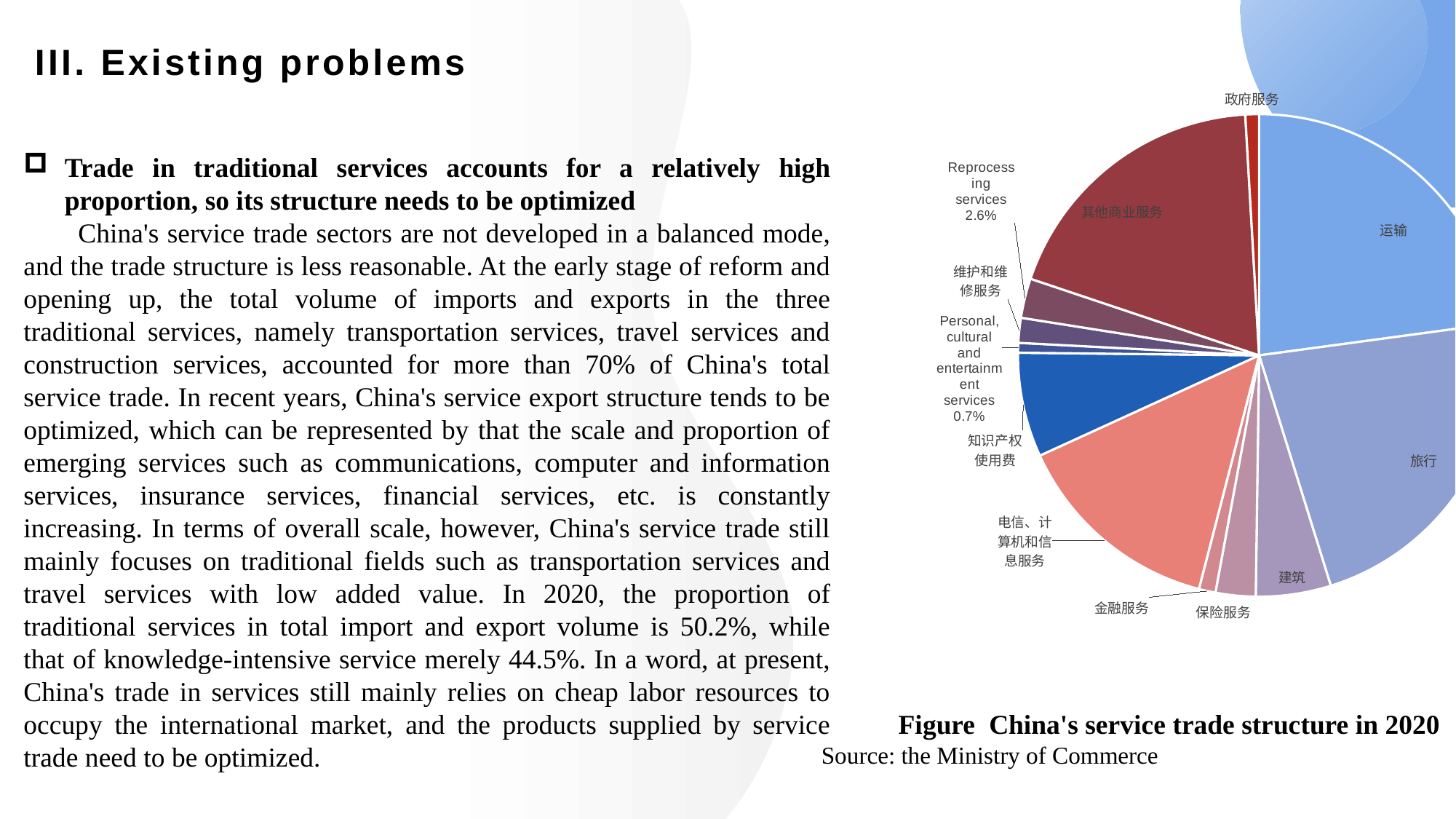

# III. Existing problems

### Chart

| Category |  |
|---|---|
| 运输 | 1512.81178391174 |
| 旅行 | 1477.74634063783 |
| 建筑 | 332.843259845295 |
| 保险服务 | 177.217446852635 |
| 金融服务 | 73.5932030629436 |
| 电信、计算机和信息服务 | 937.33737931707 |
| 知识产权使用费 | 463.1116530813 |
| 个人、文化和娱乐服务 | 43.2307053666353 |
| 维护和维修服务 | 110.2146805004 |
| 加工服务 | 175.32134312389 |
| 其他商业服务 | 1253.06895324126 |
| 政府服务 | 60.668176664 |
Trade in traditional services accounts for a relatively high proportion, so its structure needs to be optimized
China's service trade sectors are not developed in a balanced mode, and the trade structure is less reasonable. At the early stage of reform and opening up, the total volume of imports and exports in the three traditional services, namely transportation services, travel services and construction services, accounted for more than 70% of China's total service trade. In recent years, China's service export structure tends to be optimized, which can be represented by that the scale and proportion of emerging services such as communications, computer and information services, insurance services, financial services, etc. is constantly increasing. In terms of overall scale, however, China's service trade still mainly focuses on traditional fields such as transportation services and travel services with low added value. In 2020, the proportion of traditional services in total import and export volume is 50.2%, while that of knowledge-intensive service merely 44.5%. In a word, at present, China's trade in services still mainly relies on cheap labor resources to occupy the international market, and the products supplied by service trade need to be optimized.
Figure  China's service trade structure in 2020
Source: the Ministry of Commerce